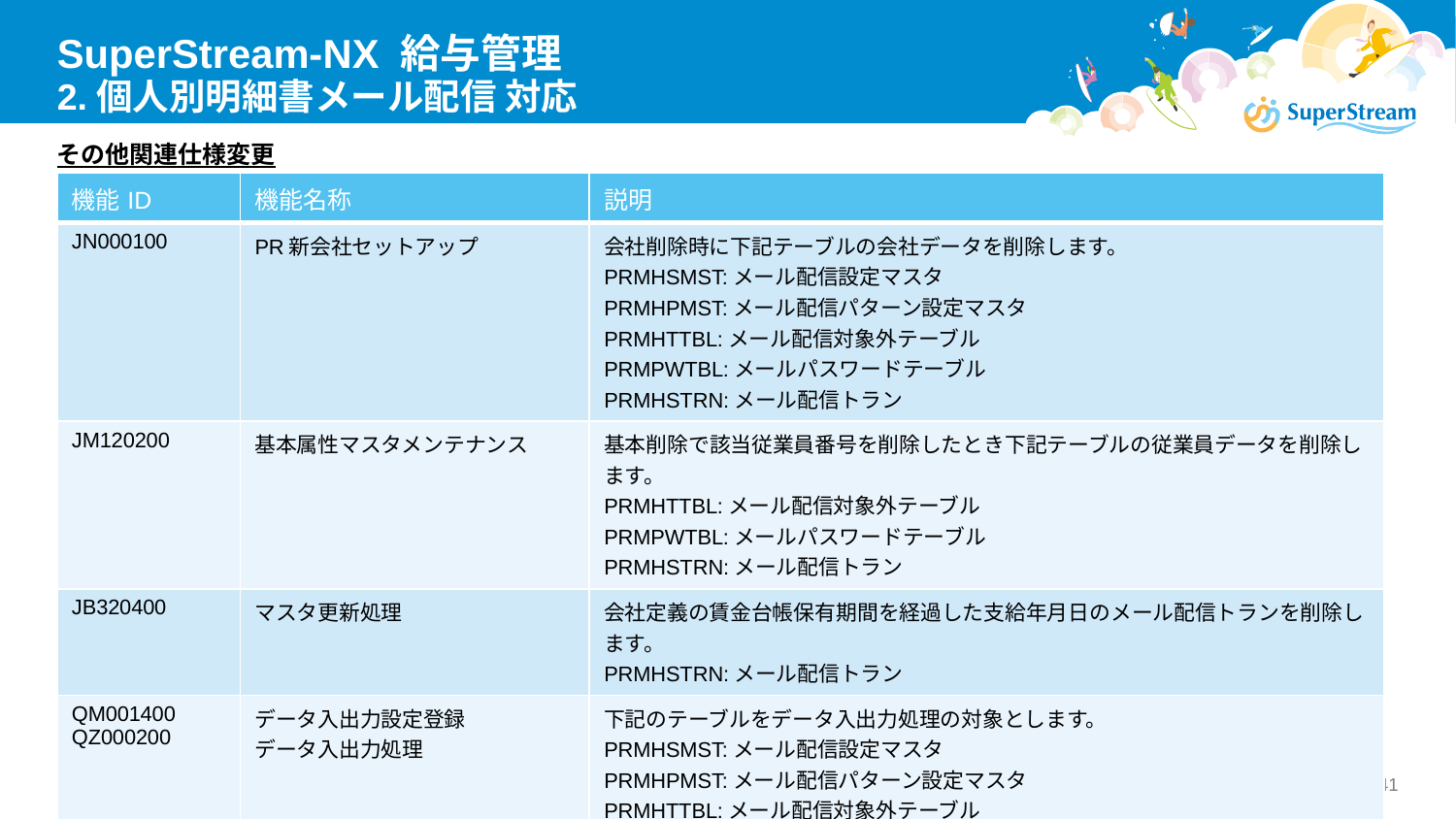

# SuperStream-NX 給与管理 2.個人別明細書メール配信 対応
その他関連仕様変更
| 機能ID | 機能名称 | 説明 |
| --- | --- | --- |
| JN000100 | PR新会社セットアップ | 会社削除時に下記テーブルの会社データを削除します。 PRMHSMST:メール配信設定マスタ PRMHPMST:メール配信パターン設定マスタ PRMHTTBL:メール配信対象外テーブル PRMPWTBL:メールパスワードテーブル PRMHSTRN:メール配信トラン |
| JM120200 | 基本属性マスタメンテナンス | 基本削除で該当従業員番号を削除したとき下記テーブルの従業員データを削除します。 PRMHTTBL:メール配信対象外テーブル PRMPWTBL:メールパスワードテーブル PRMHSTRN:メール配信トラン |
| JB320400 | マスタ更新処理 | 会社定義の賃金台帳保有期間を経過した支給年月日のメール配信トランを削除します。 PRMHSTRN:メール配信トラン |
| QM001400 QZ000200 | データ入出力設定登録 データ入出力処理 | 下記のテーブルをデータ入出力処理の対象とします。 PRMHSMST:メール配信設定マスタ PRMHPMST:メール配信パターン設定マスタ PRMHTTBL:メール配信対象外テーブル |

©SuperStream Inc. All rights reserved.
41